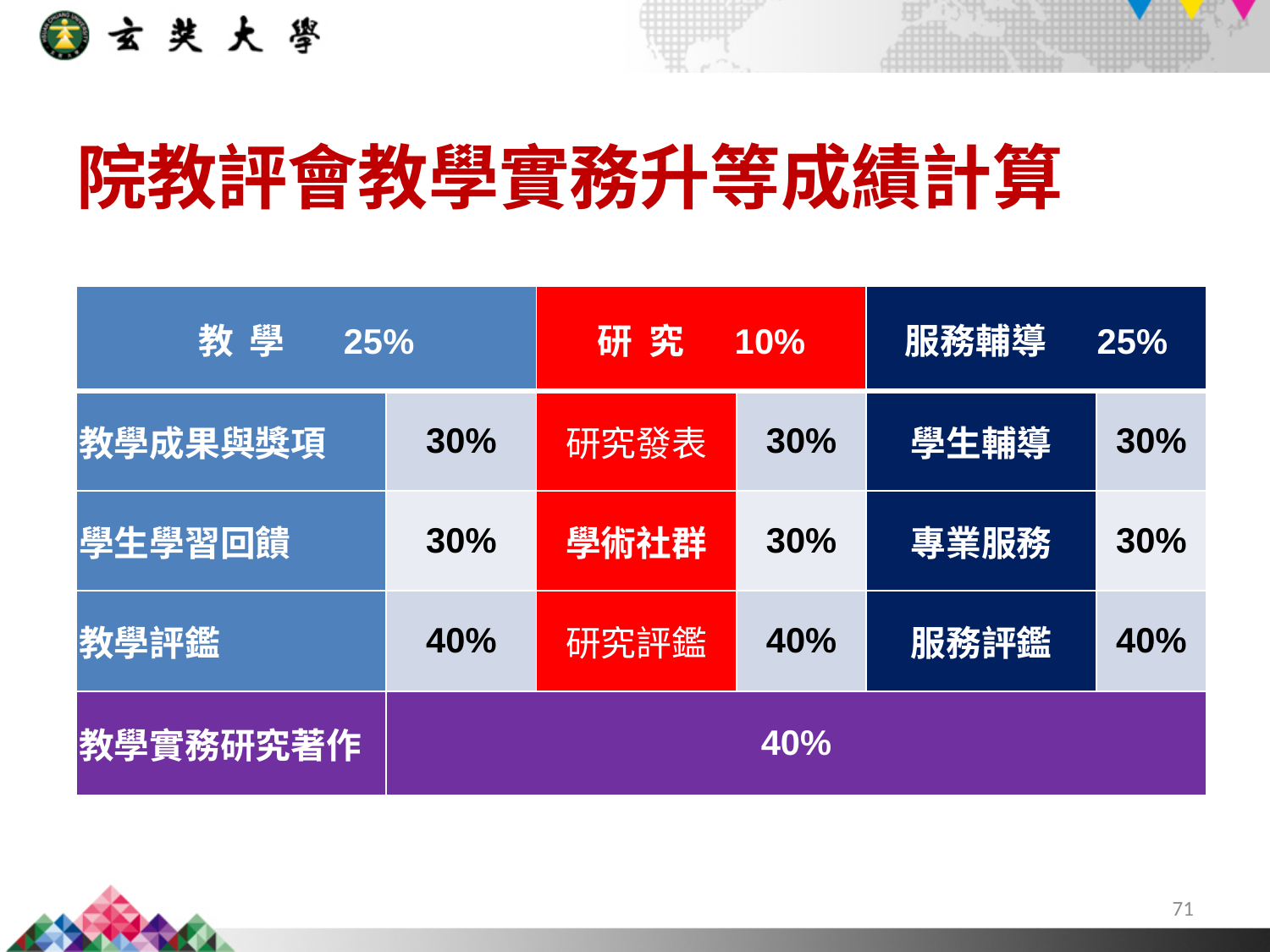

院教評會教學實務升等成績計算
| 教 學 25% |  | 研 究 10% |  | 服務輔導 25% |  |
| --- | --- | --- | --- | --- | --- |
| 教學成果與獎項 | 30% | 研究發表 | 30% | 學生輔導 | 30% |
| 學生學習回饋 | 30% | 學術社群 | 30% | 專業服務 | 30% |
| 教學評鑑 | 40% | 研究評鑑 | 40% | 服務評鑑 | 40% |
| 教學實務研究著作 | 40% |  |  |  |  |
71